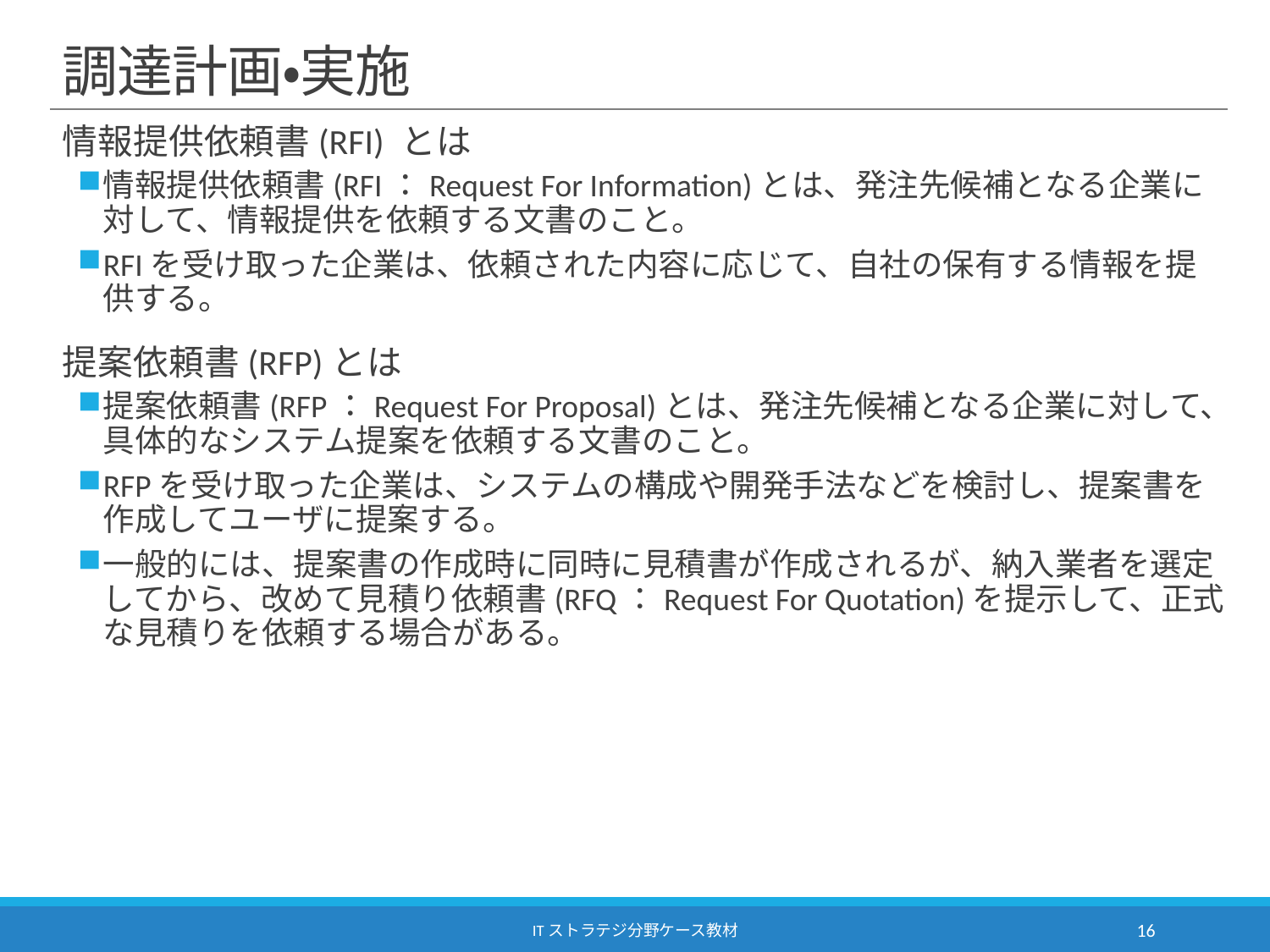

# 調達計画・実施
情報提供依頼書(RFI) とは
情報提供依頼書(RFI：Request For Information)とは、発注先候補となる企業に対して、情報提供を依頼する文書のこと。
RFIを受け取った企業は、依頼された内容に応じて、自社の保有する情報を提供する。
提案依頼書(RFP)とは
提案依頼書(RFP：Request For Proposal)とは、発注先候補となる企業に対して、具体的なシステム提案を依頼する文書のこと。
RFPを受け取った企業は、システムの構成や開発手法などを検討し、提案書を作成してユーザに提案する。
一般的には、提案書の作成時に同時に見積書が作成されるが、納入業者を選定してから、改めて見積り依頼書(RFQ：Request For Quotation)を提示して、正式な見積りを依頼する場合がある。
ITストラテジ分野ケース教材
16